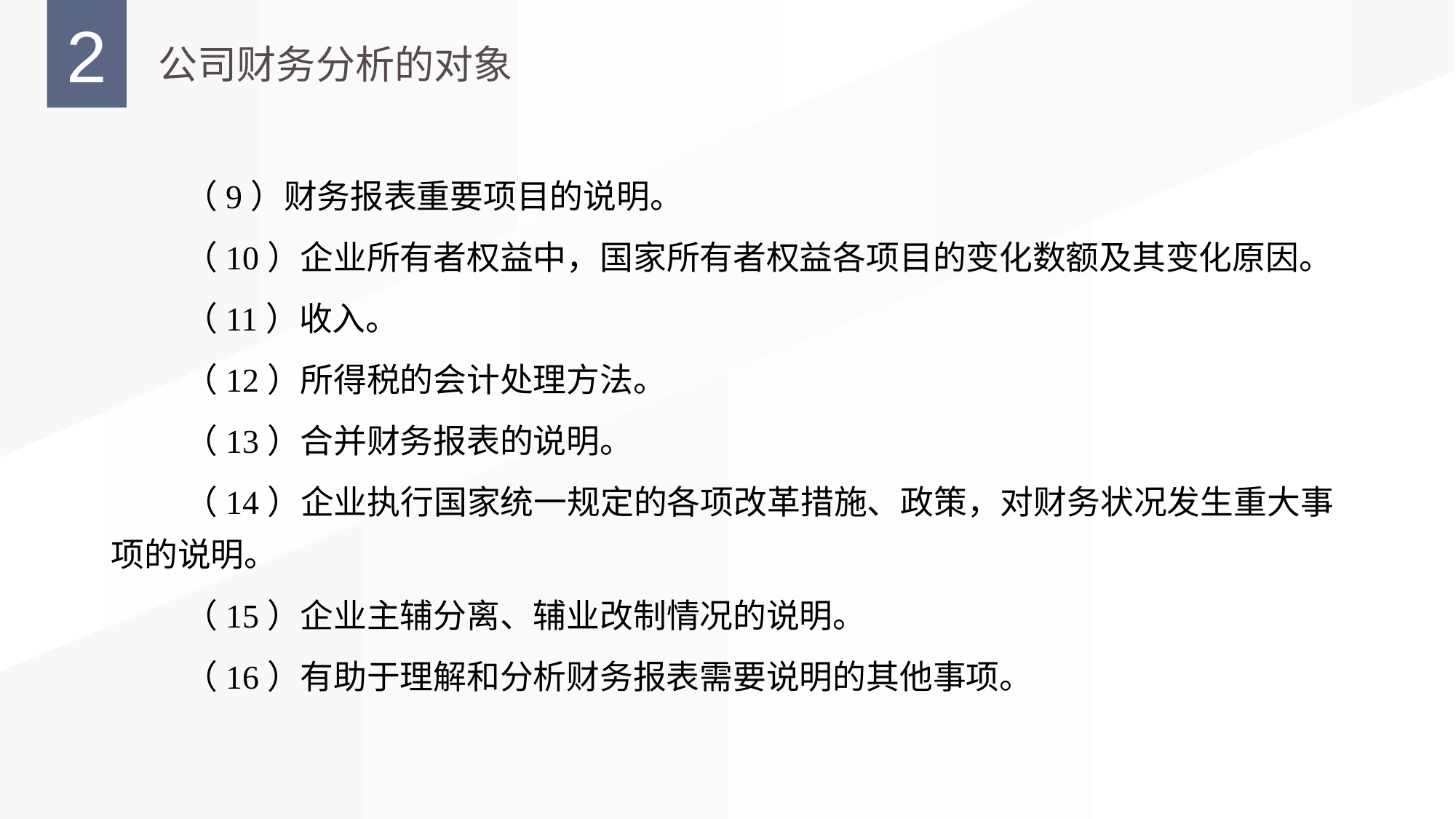

（9）财务报表重要项目的说明。
（10）企业所有者权益中，国家所有者权益各项目的变化数额及其变化原因。
（11）收入。
（12）所得税的会计处理方法。
（13）合并财务报表的说明。
（14）企业执行国家统一规定的各项改革措施、政策，对财务状况发生重大事项的说明。
（15）企业主辅分离、辅业改制情况的说明。
（16）有助于理解和分析财务报表需要说明的其他事项。